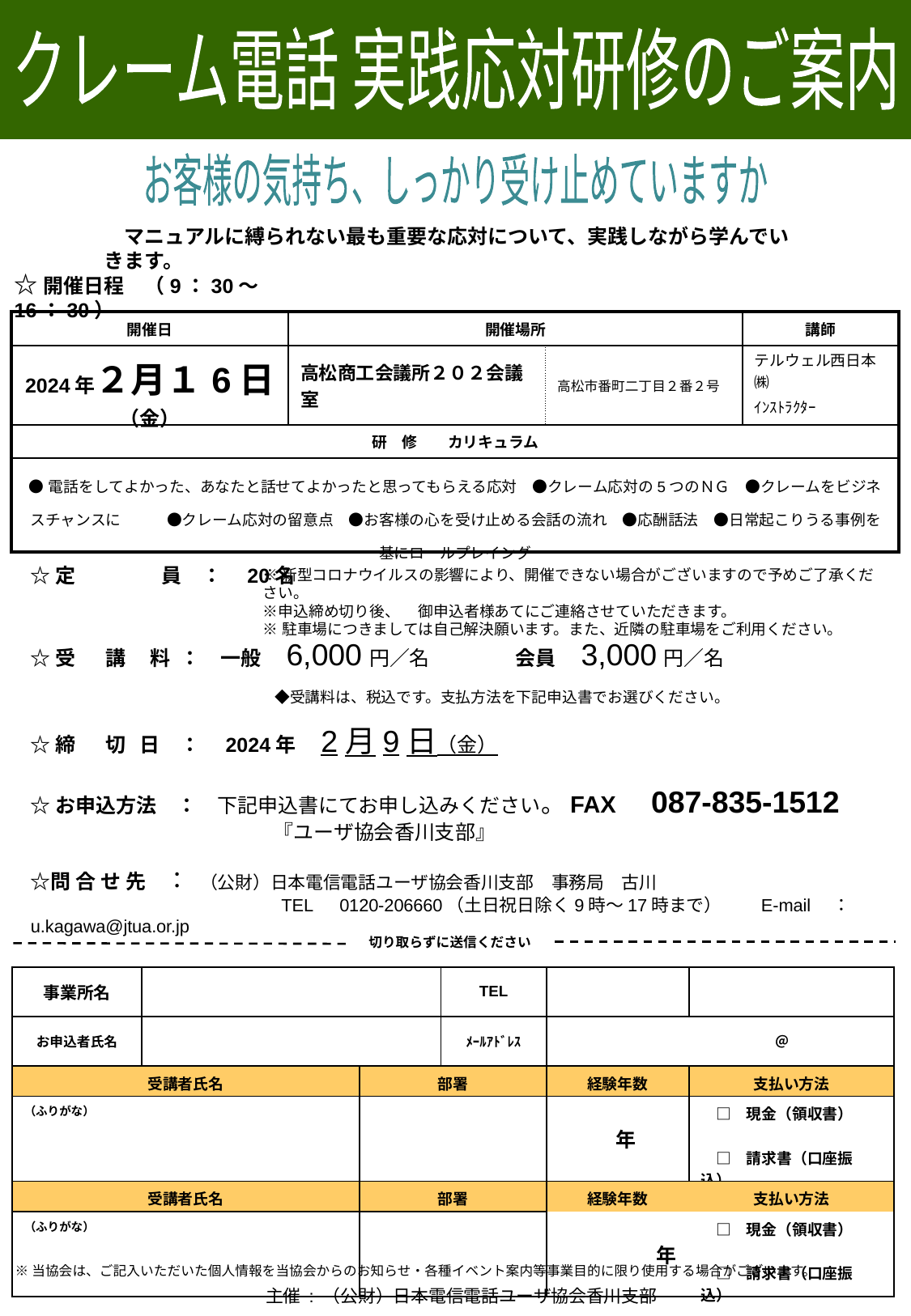

クレーム電話 実践応対研修のご案内
お客様の気持ち、しっかり受け止めていますか
　マニュアルに縛られない最も重要な応対について、実践しながら学んでいきます。
☆開催日程　（9：30～16：30）
| 開催日 | 開催場所 |  | 講師 |
| --- | --- | --- | --- |
| 2024年２月１6日（金） | 高松商工会議所２０２会議室 | 高松市番町二丁目２番２号 | テルウェル西日本㈱ ｲﾝｽﾄﾗｸﾀｰ |
| 研　修　　カリキュラム |  |  |  |
| ●電話をしてよかった、あなたと話せてよかったと思ってもらえる応対　●クレーム応対の5つのＮＧ　●クレームをビジネスチャンスに　　　●クレーム応対の留意点　●お客様の心を受け止める会話の流れ　●応酬話法　●日常起こりうる事例を基にロールプレイング |  |  |  |
☆定　　 　　員　：　20名

☆受 　 講　 料  ：　一般　6,000円／名 　　　　会員　3,000円／名　　　　　　                                　
　　　　　　　　　　　　　　　　　　◆受講料は、税込です。支払方法を下記申込書でお選びください。
☆締 　 切   日　：　2024年　2月9日（金）

☆お申込方法　：　下記申込書にてお申し込みください。FAX　087-835-1512　
　　　　　　　　　　　　『ユーザ協会香川支部』　　　　
☆問 合 せ 先　：  （公財）日本電信電話ユーザ協会香川支部　事務局　古川
　　　　　　　　　　　　　　TEL　0120-206660（土日祝日除く9時～17時まで）　　E-mail　：　u.kagawa@jtua.or.jp
※新型コロナウイルスの影響により、開催できない場合がございますので予めご了承ください。                     　　　　　　　　　　　　　　　　　　　
※申込締め切り後、　 御申込者様あてにご連絡させていただきます。
※駐車場につきましては自己解決願います。また、近隣の駐車場をご利用ください。
切り取らずに送信ください
| 事業所名 |  |  | TEL |  |  |
| --- | --- | --- | --- | --- | --- |
| お申込者氏名 |  |  | ﾒｰﾙｱﾄﾞﾚｽ | ＠ |  |
| 受講者氏名 |  | 部署 |  | 経験年数 | 支払い方法 |
| （ふりがな） |  |  |  | 年 | □　現金（領収書）　　 　 　□　請求書（口座振込） |
| 受講者氏名 |  | 部署 |  | 経験年数 | 支払い方法 |
| （ふりがな） |  |  |  | 年 | □　現金（領収書）　　 　 　□　請求書（口座振込） |
※当協会は、ご記入いただいた個人情報を当協会からのお知らせ・各種イベント案内等事業目的に限り使用する場合がございます。
主催 : （公財）日本電信電話ユーザ協会香川支部